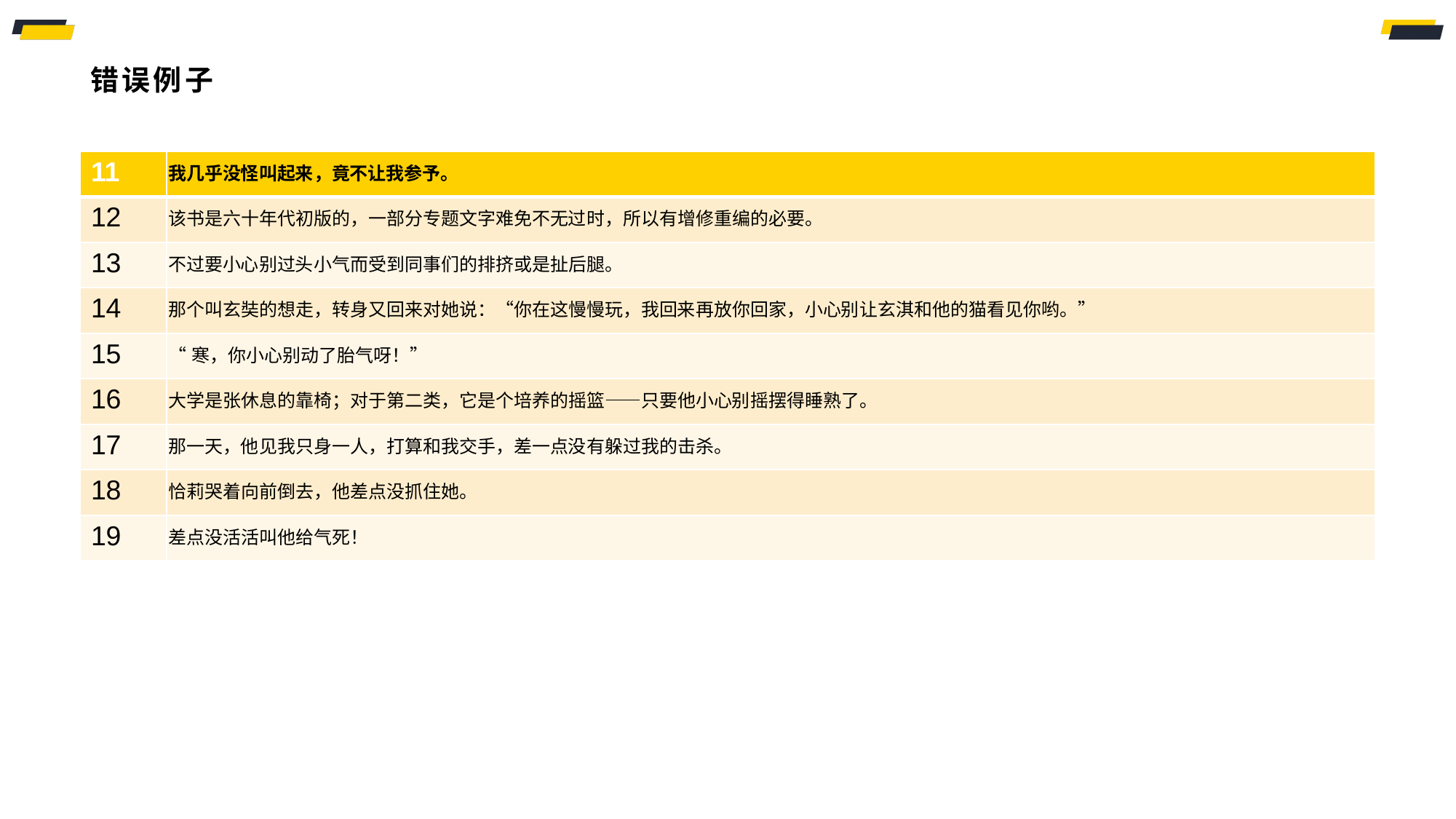

# 错误例子
| 11 | 我几乎没怪叫起来，竟不让我参予。 |
| --- | --- |
| 12 | 该书是六十年代初版的，一部分专题文字难免不无过时，所以有增修重编的必要。 |
| 13 | 不过要小心别过头小气而受到同事们的排挤或是扯后腿。 |
| 14 | 那个叫玄奘的想走，转身又回来对她说：“你在这慢慢玩，我回来再放你回家，小心别让玄淇和他的猫看见你哟。” |
| 15 | “寒，你小心别动了胎气呀！” |
| 16 | 大学是张休息的靠椅；对于第二类，它是个培养的摇篮——只要他小心别摇摆得睡熟了。 |
| 17 | 那一天，他见我只身一人，打算和我交手，差一点没有躲过我的击杀。 |
| 18 | 恰莉哭着向前倒去，他差点没抓住她。 |
| 19 | 差点没活活叫他给气死！ |